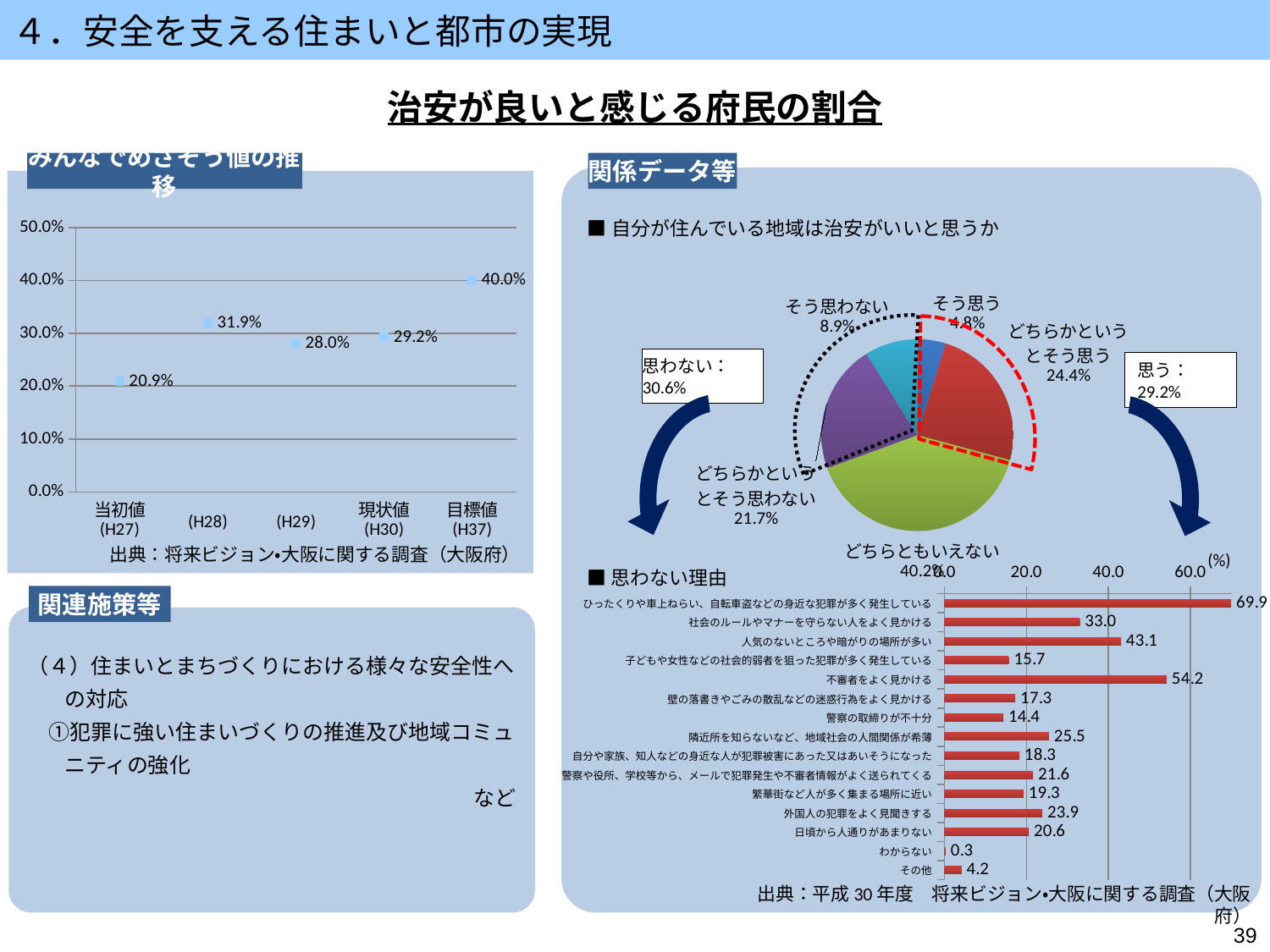

４．安全を支える住まいと都市の実現
治安が良いと感じる府民の割合
みんなでめざそう値の推移
関係データ等

■自分が住んでいる地域は治安がいいと思うか

### Chart

| Category |  |
|---|---|
| 当初値
(H27) | 0.209 |
|
(H28) | 0.319 |
|
(H29) | 0.28 |
| 現状値
(H30) | 0.292 |
| 目標値
(H37) | 0.4 |

### Chart

| Category |  |
|---|---|
| そう思う | 4.8 |
| どちらかというとそう思う | 24.4 |
| どちらともいえない | 40.2 |
| どちらかというとそう思わない | 21.7 |
| そう思わない | 8.9 |

思わない：30.6%
思う：29.2%

済
出典：将来ビジョン・大阪に関する調査（大阪府）
(%)

### Chart

| Category |  |
|---|---|
| ひったくりや車上ねらい、自転車盗などの身近な犯罪が多く発生している | 69.9 |
| 社会のルールやマナーを守らない人をよく見かける | 33.0 |
| 人気のないところや暗がりの場所が多い | 43.1 |
| 子どもや女性などの社会的弱者を狙った犯罪が多く発生している | 15.7 |
| 不審者をよく見かける | 54.2 |
| 壁の落書きやごみの散乱などの迷惑行為をよく見かける | 17.3 |
| 警察の取締りが不十分 | 14.4 |
| 隣近所を知らないなど、地域社会の人間関係が希薄 | 25.5 |
| 自分や家族、知人などの身近な人が犯罪被害にあった又はあいそうになった | 18.3 |
| 警察や役所、学校等から、メールで犯罪発生や不審者情報がよく送られてくる | 21.6 |
| 繁華街など人が多く集まる場所に近い | 19.3 |
| 外国人の犯罪をよく見聞きする | 23.9 |
| 日頃から人通りがあまりない | 20.6 |
| わからない | 0.3 |
| その他 | 4.2 |
■思わない理由
関連施策等

（４）住まいとまちづくりにおける様々な安全性への対応
　①犯罪に強い住まいづくりの推進及び地域コミュニティの強化
など
出典：平成30年度　将来ビジョン・大阪に関する調査（大阪府）
39